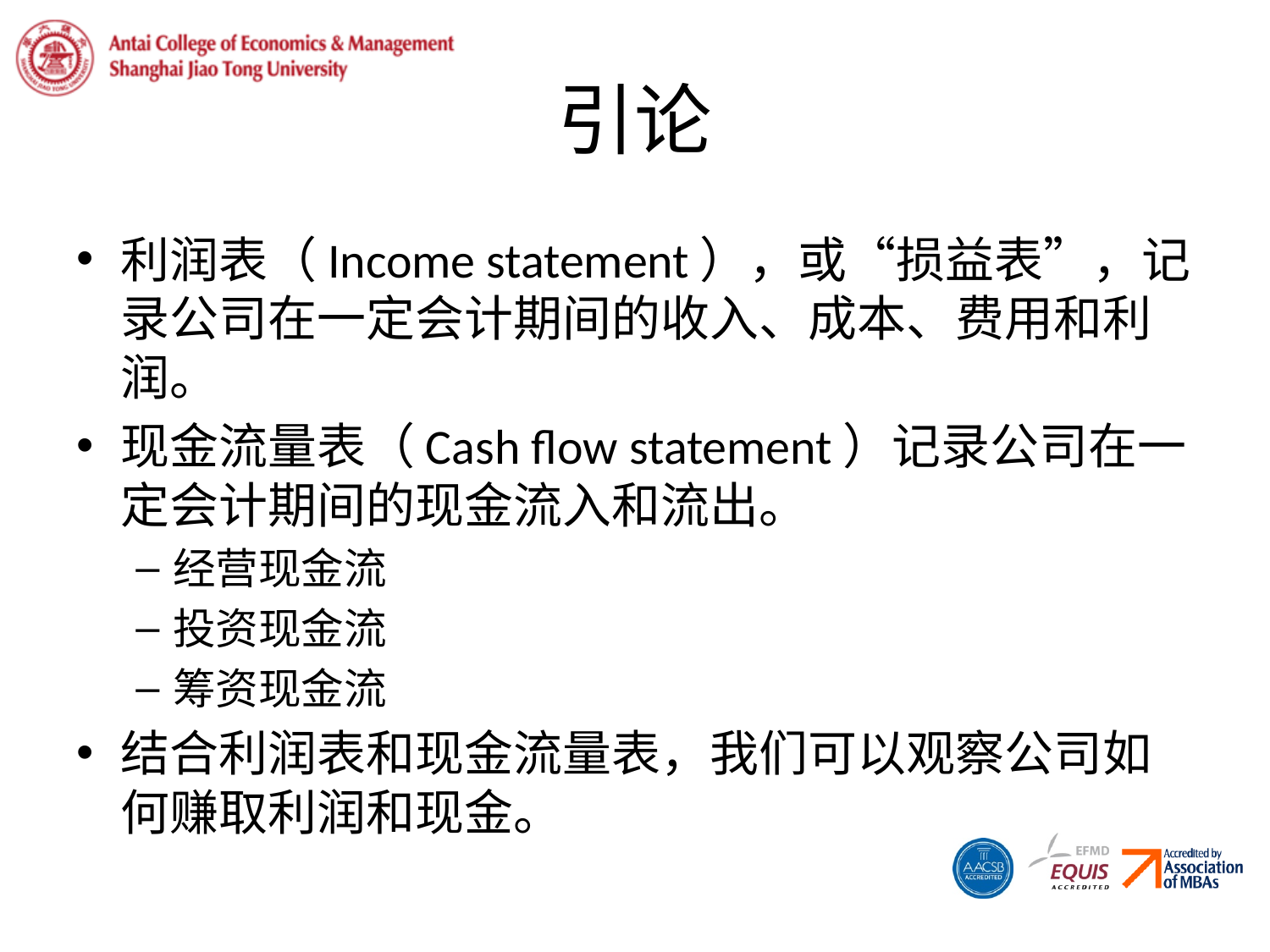

# 引论
利润表（Income statement），或“损益表”，记录公司在一定会计期间的收入、成本、费用和利润。
现金流量表（Cash flow statement）记录公司在一定会计期间的现金流入和流出。
经营现金流
投资现金流
筹资现金流
结合利润表和现金流量表，我们可以观察公司如何赚取利润和现金。